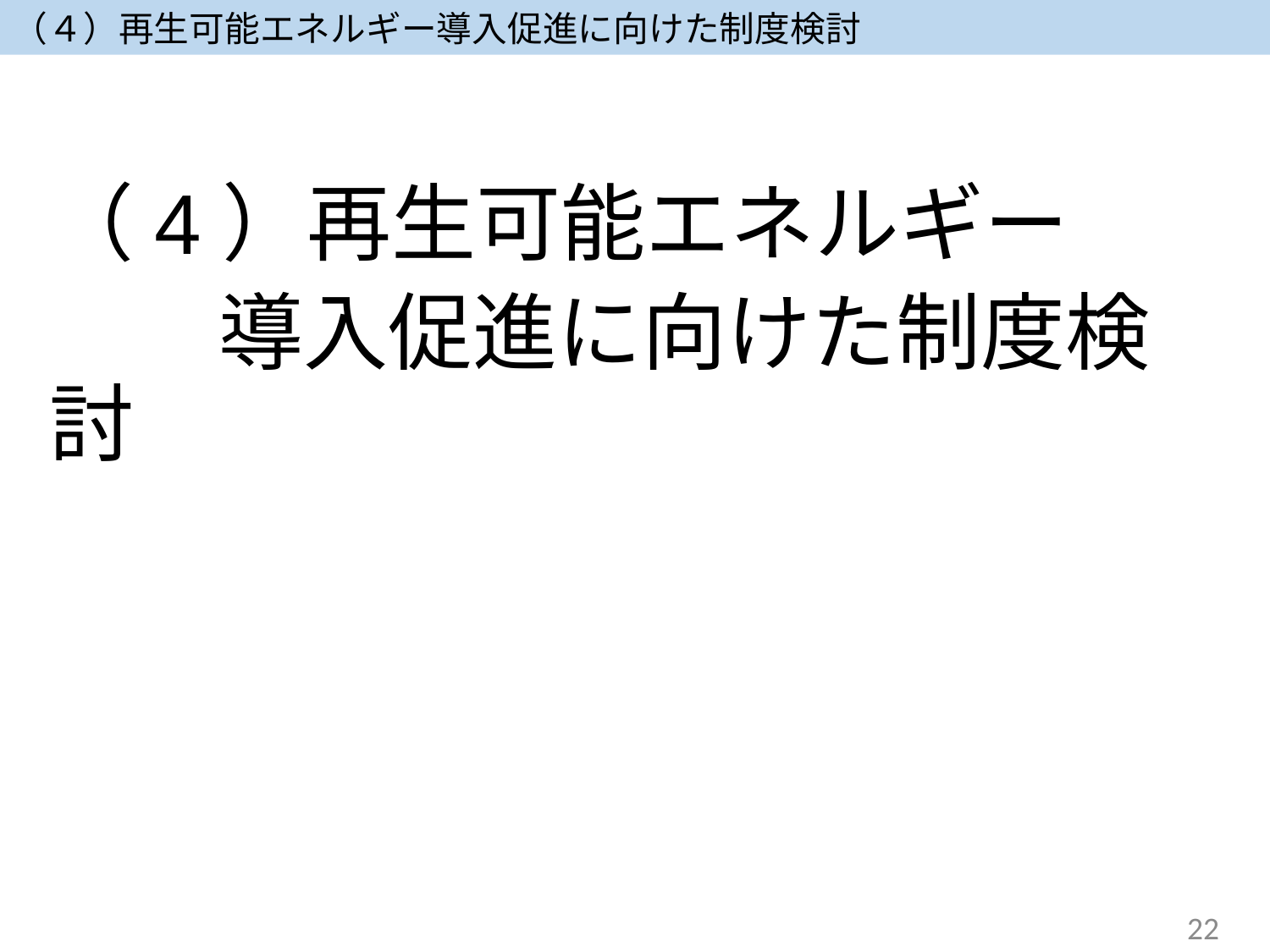

（４）再生可能エネルギー導入促進に向けた制度検討
（4）再生可能エネルギー
　　導入促進に向けた制度検討
22